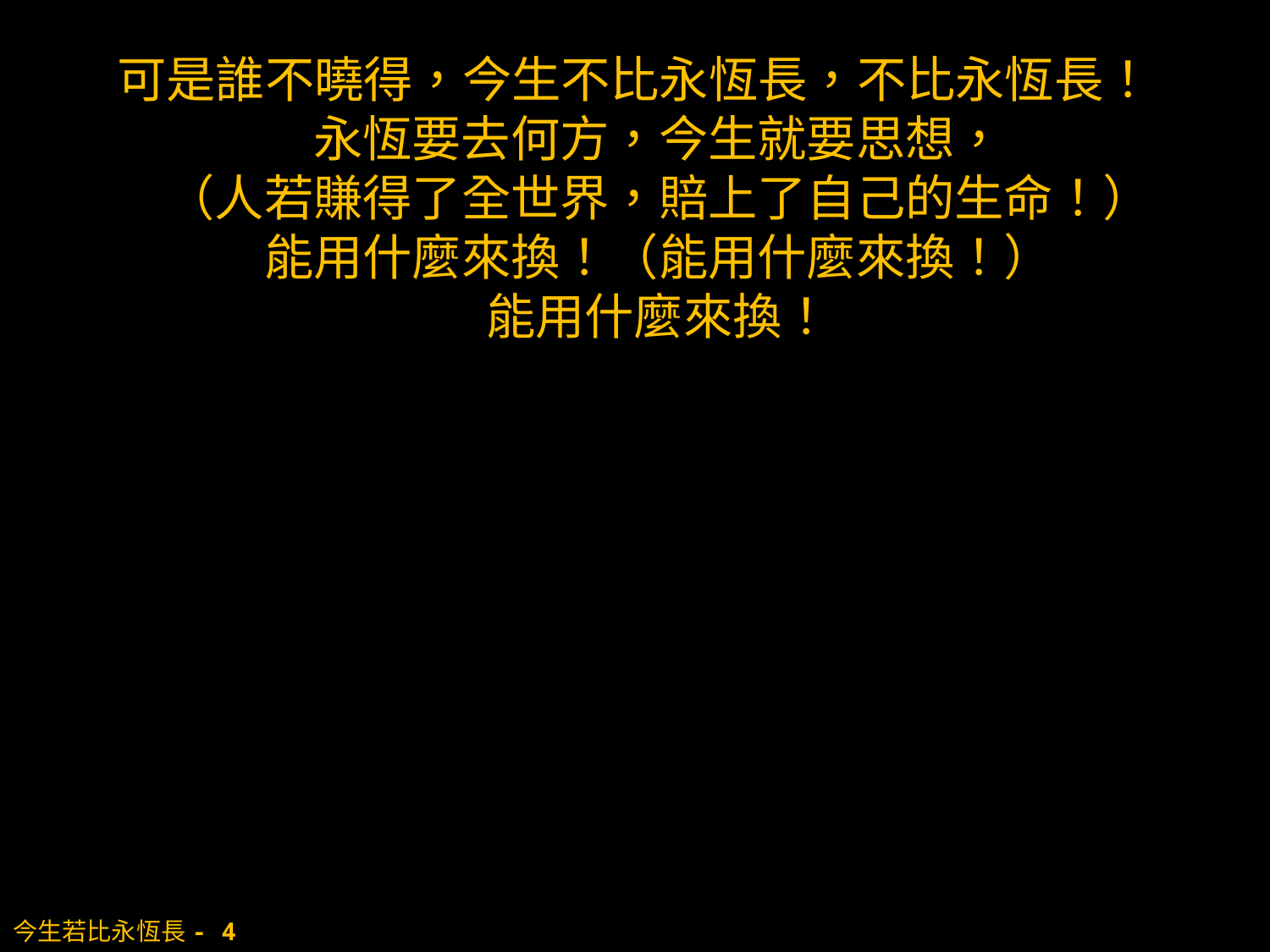

可是誰不曉得，今生不比永恆長，不比永恆長！
永恆要去何方，今生就要思想，
（人若賺得了全世界，賠上了自己的生命！）
能用什麼來換！（能用什麼來換！）
能用什麼來換！
# 今生若比永恆長- 4